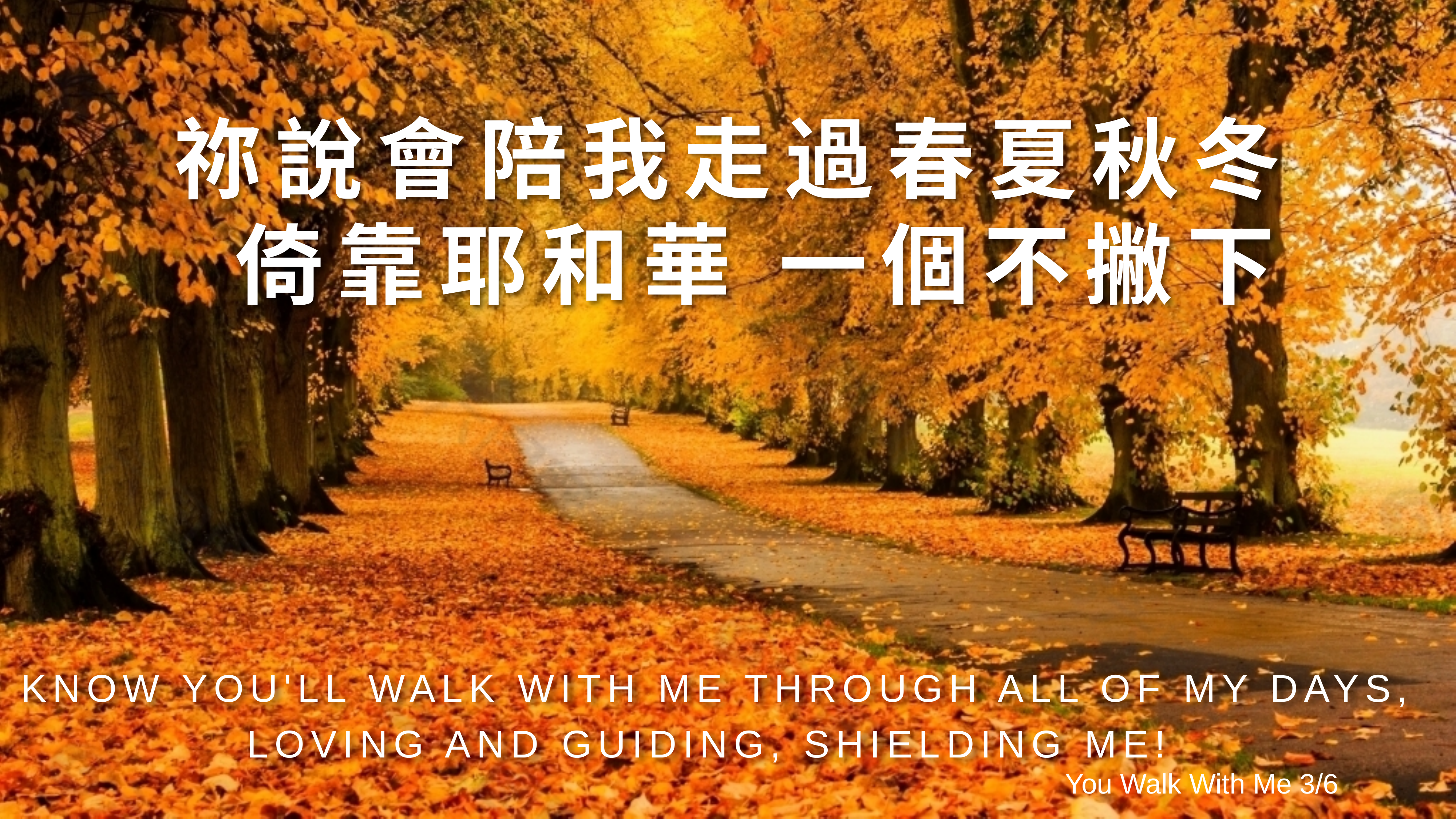

# 祢說會陪我走過春夏秋冬
 倚靠耶和華 一個不撇下
I know You'll walk with me through all of my days,
 Loving and guiding, shielding me!
You Walk With Me 3/6